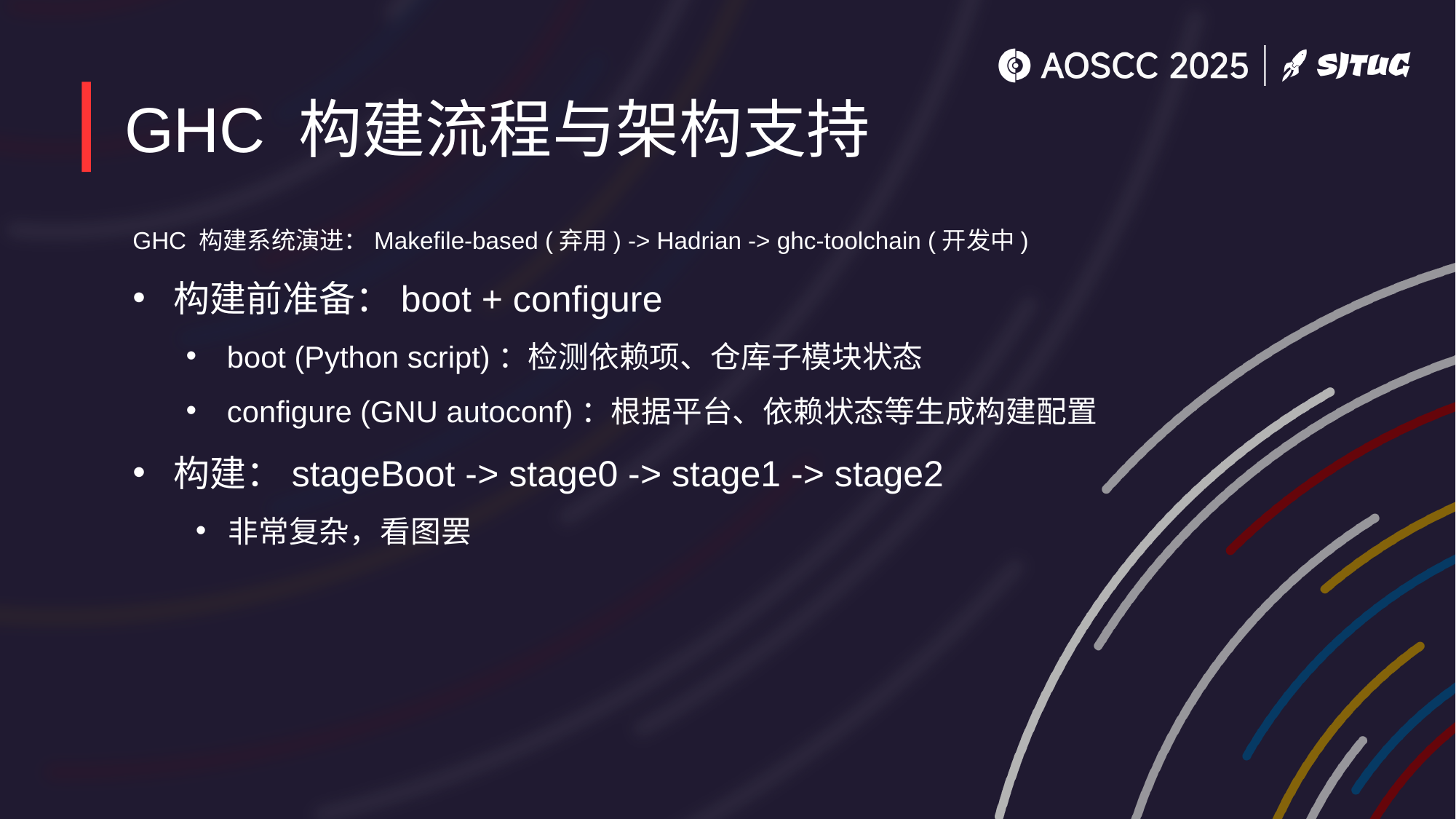

# GHC 构建流程与架构支持
GHC 构建系统演进：Makefile-based (弃用) -> Hadrian -> ghc-toolchain (开发中)
构建前准备：boot + configure
boot (Python script)：检测依赖项、仓库子模块状态
configure (GNU autoconf)：根据平台、依赖状态等生成构建配置
构建：stageBoot -> stage0 -> stage1 -> stage2
非常复杂，看图罢